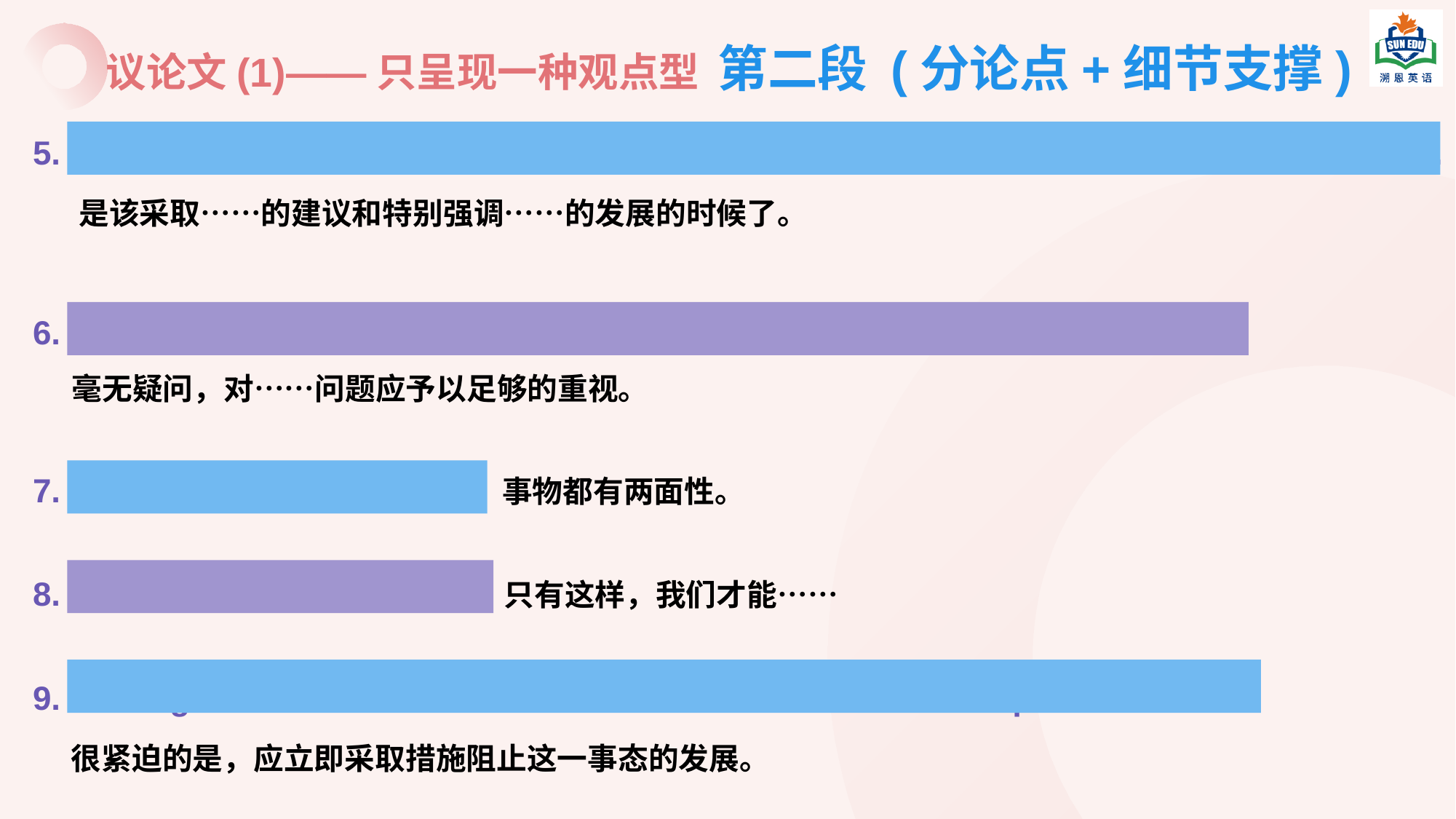

议论文(1)——只呈现一种观点型  第二段 (分论点+细节支撑)
5. It is time to take the advice of … and to put special emphasis on the improvement of …
     是该采取……的建议和特别强调……的发展的时候了。

6. There is no doubt that enough concern must be paid to the problem of …
     毫无疑问，对……问题应予以足够的重视。

7. Every coin has two sides.  事物都有两面性。

8. Only in this way can we … 只有这样，我们才能……

9. It is urgent that immediate measures should be taken to stop the situation.
    很紧迫的是，应立即采取措施阻止这一事态的发展。